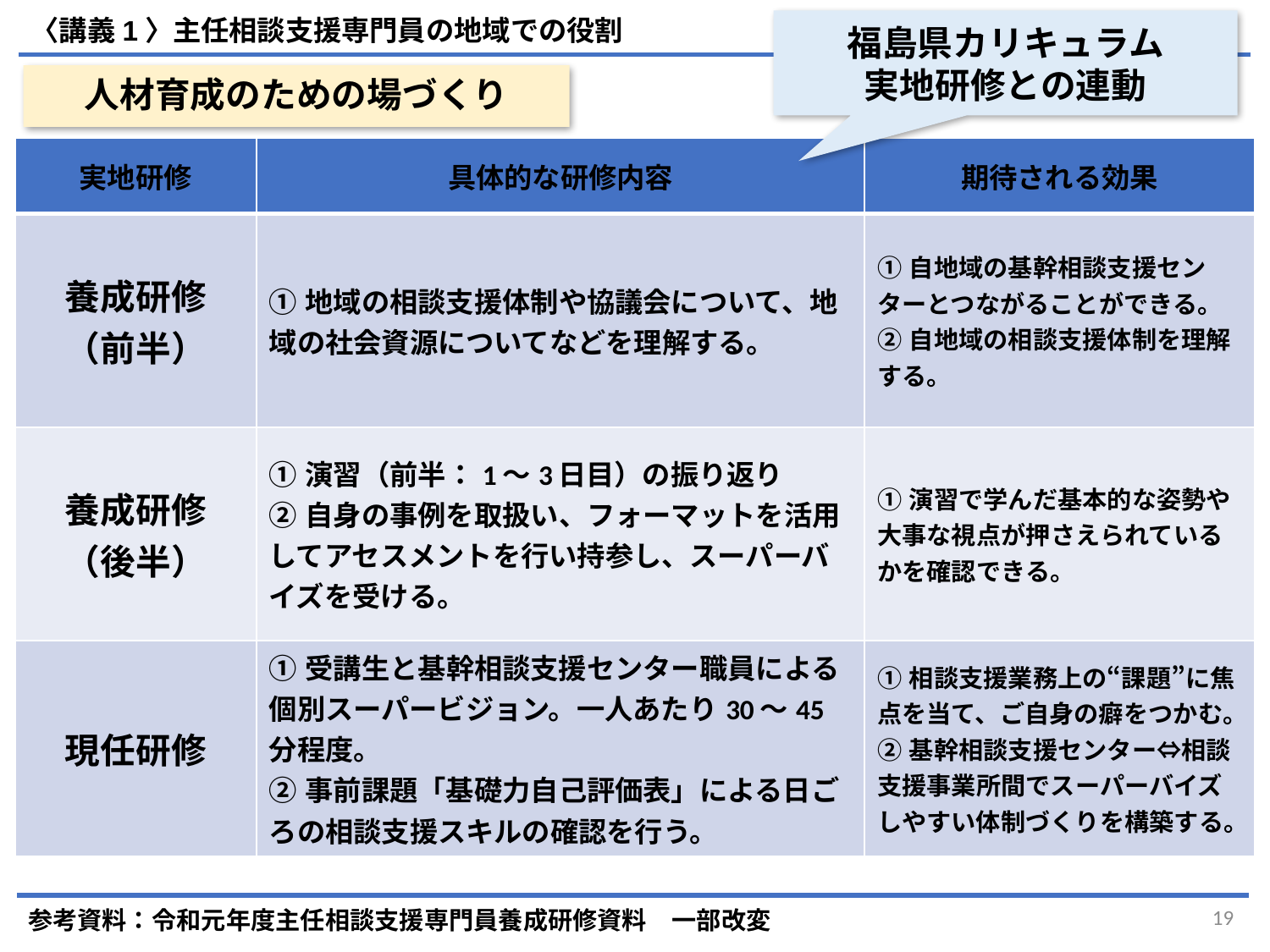

〈講義1〉主任相談支援専門員の地域での役割
福島県カリキュラム
実地研修との連動
# 人材育成のための場づくり
| 実地研修 | 具体的な研修内容 | 期待される効果 |
| --- | --- | --- |
| 養成研修 （前半） | ①地域の相談支援体制や協議会について、地域の社会資源についてなどを理解する。 | ①自地域の基幹相談支援センターとつながることができる。 ②自地域の相談支援体制を理解する。 |
| 養成研修 （後半） | ①演習（前半：1～3日目）の振り返り ②自身の事例を取扱い、フォーマットを活用してアセスメントを行い持参し、スーパーバイズを受ける。 | ①演習で学んだ基本的な姿勢や大事な視点が押さえられているかを確認できる。 |
| 現任研修 | ①受講生と基幹相談支援センター職員による個別スーパービジョン。一人あたり30～45分程度。 ②事前課題「基礎力自己評価表」による日ごろの相談支援スキルの確認を行う。 | ①相談支援業務上の“課題”に焦点を当て、ご自身の癖をつかむ。 ②基幹相談支援センター⇔相談支援事業所間でスーパーバイズしやすい体制づくりを構築する。 |
参考資料：令和元年度主任相談支援専門員養成研修資料　一部改変
19